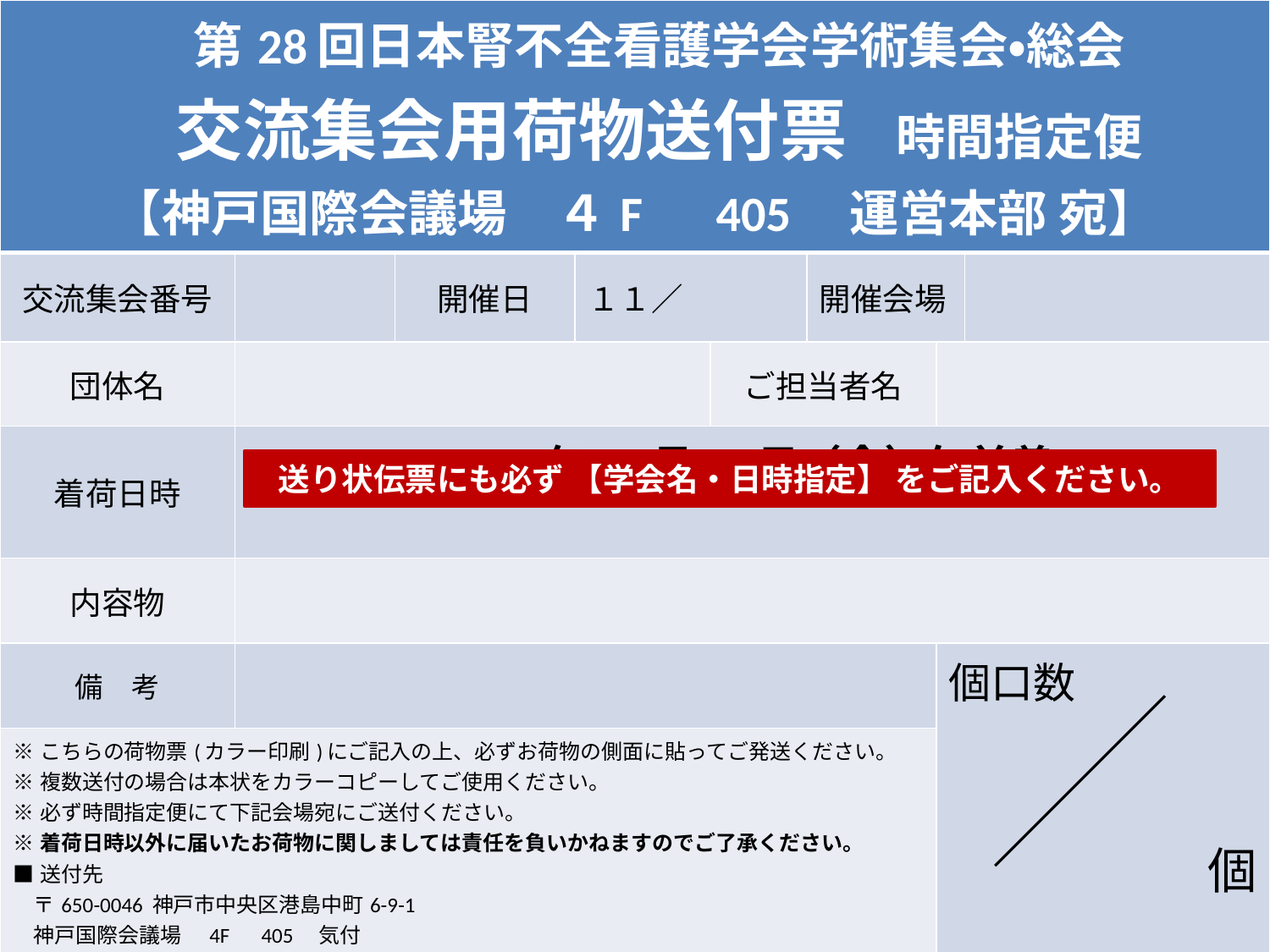

| 第28回日本腎不全看護学会学術集会・総会 　交流集会用荷物送付票　時間指定便 【神戸国際会議場　４F　405　運営本部 宛】 |  |  |  |  |  |  |  |
| --- | --- | --- | --- | --- | --- | --- | --- |
| 交流集会番号 |  | 開催日 | １１／ | セミナー名 | 開催会場 |  |  |
| 団体名 |  |  |  | ご担当者名 |  |  |  |
| 着荷日時 | 2025年11月28日（金）午前着 |  |  |  |  |  |  |
| 内容物 |  |  |  |  |  |  |  |
| 備　考 |  |  |  |  |  | 個口数 個 |  |
| ※こちらの荷物票(カラー印刷)にご記入の上、必ずお荷物の側面に貼ってご発送ください。 ※複数送付の場合は本状をカラーコピーしてご使用ください。 ※必ず時間指定便にて下記会場宛にご送付ください。 ※着荷日時以外に届いたお荷物に関しましては責任を負いかねますのでご了承ください。 ■送付先 　〒650-0046 神戸市中央区港島中町6-9-1 　神戸国際会議場　4F　405　気付　 　第28回日本腎不全看護学会学術集会・総会　運営本部 宛　TEL : 078-302-5200 |  |  |  |  |  |  |  |
送り状伝票にも必ず 【学会名・日時指定】 をご記入ください。